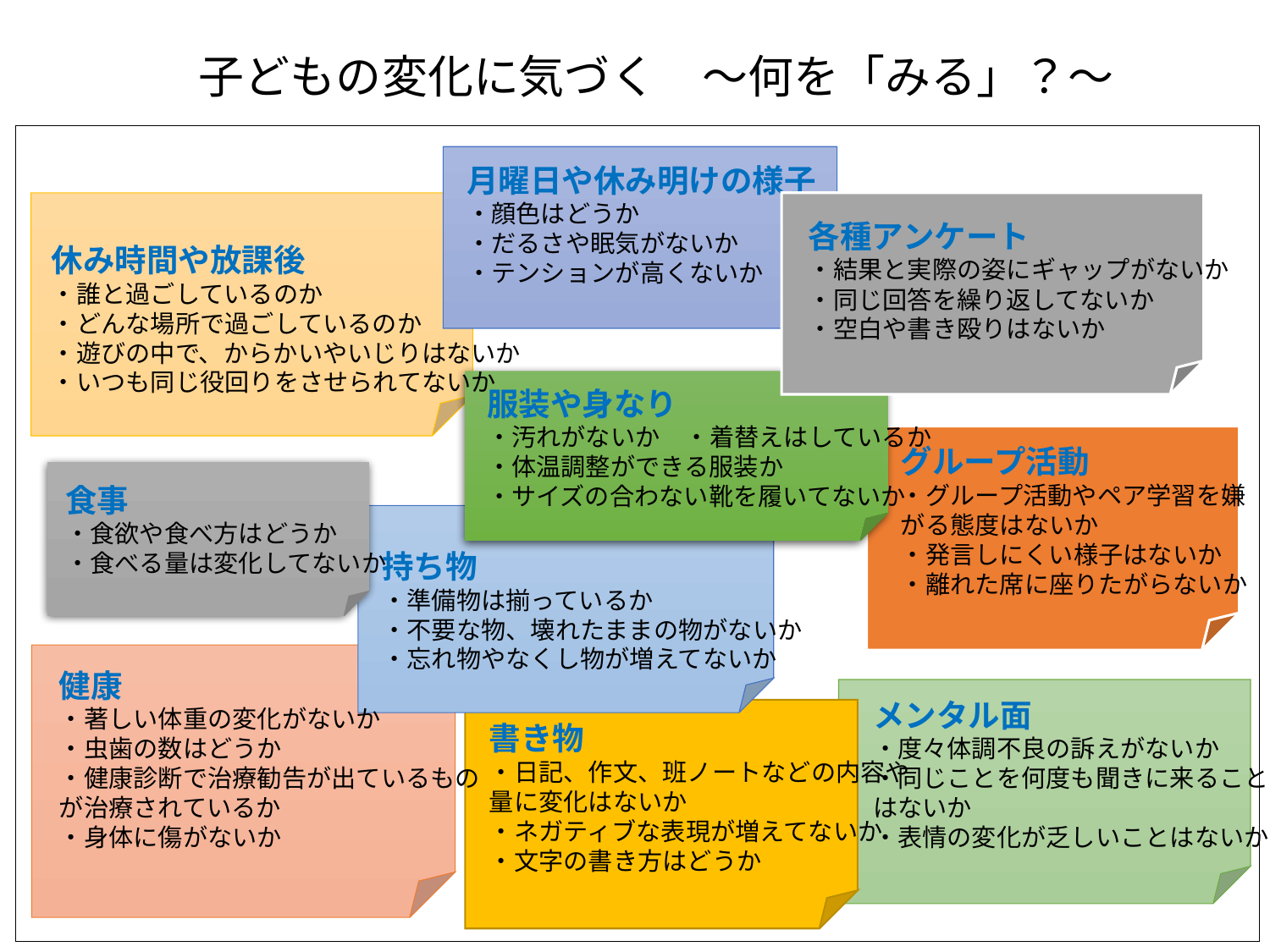

# 子どもの変化に気づく　～何を「みる」？～

月曜日や休み明けの様子
・顔色はどうか
・だるさや眠気がないか
・テンションが高くないか

各種アンケート
・結果と実際の姿にギャップがないか
・同じ回答を繰り返してないか
・空白や書き殴りはないか
休み時間や放課後
・誰と過ごしているのか
・どんな場所で過ごしているのか
・遊びの中で、からかいやいじりはないか
・いつも同じ役回りをさせられてないか

服装や身なり
・汚れがないか　・着替えはしているか
・体温調整ができる服装か
・サイズの合わない靴を履いてないか

グループ活動
・グループ活動やペア学習を嫌
がる態度はないか
・発言しにくい様子はないか
・離れた席に座りたがらないか

食事
・食欲や食べ方はどうか
・食べる量は変化してないか

持ち物
・準備物は揃っているか
・不要な物、壊れたままの物がないか
・忘れ物やなくし物が増えてないか

健康
・著しい体重の変化がないか
・虫歯の数はどうか
・健康診断で治療勧告が出ているもの
が治療されているか
・身体に傷がないか

メンタル面
・度々体調不良の訴えがないか
・同じことを何度も聞きに来ること
はないか
・表情の変化が乏しいことはないか

書き物
・日記、作文、班ノートなどの内容や
量に変化はないか
・ネガティブな表現が増えてないか
・文字の書き方はどうか